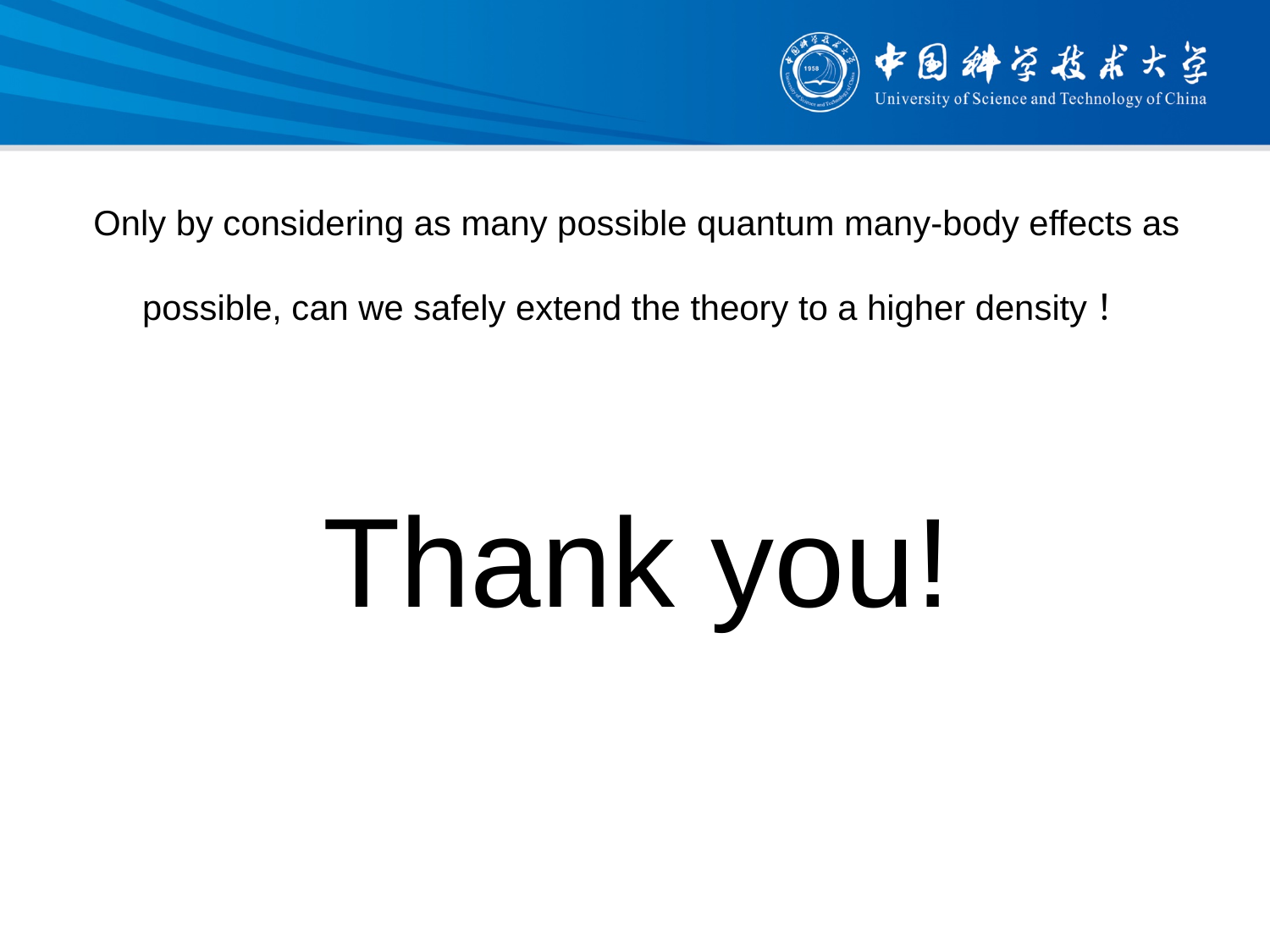

Only by considering as many possible quantum many-body effects as possible, can we safely extend the theory to a higher density！
Thank you!

超导
12